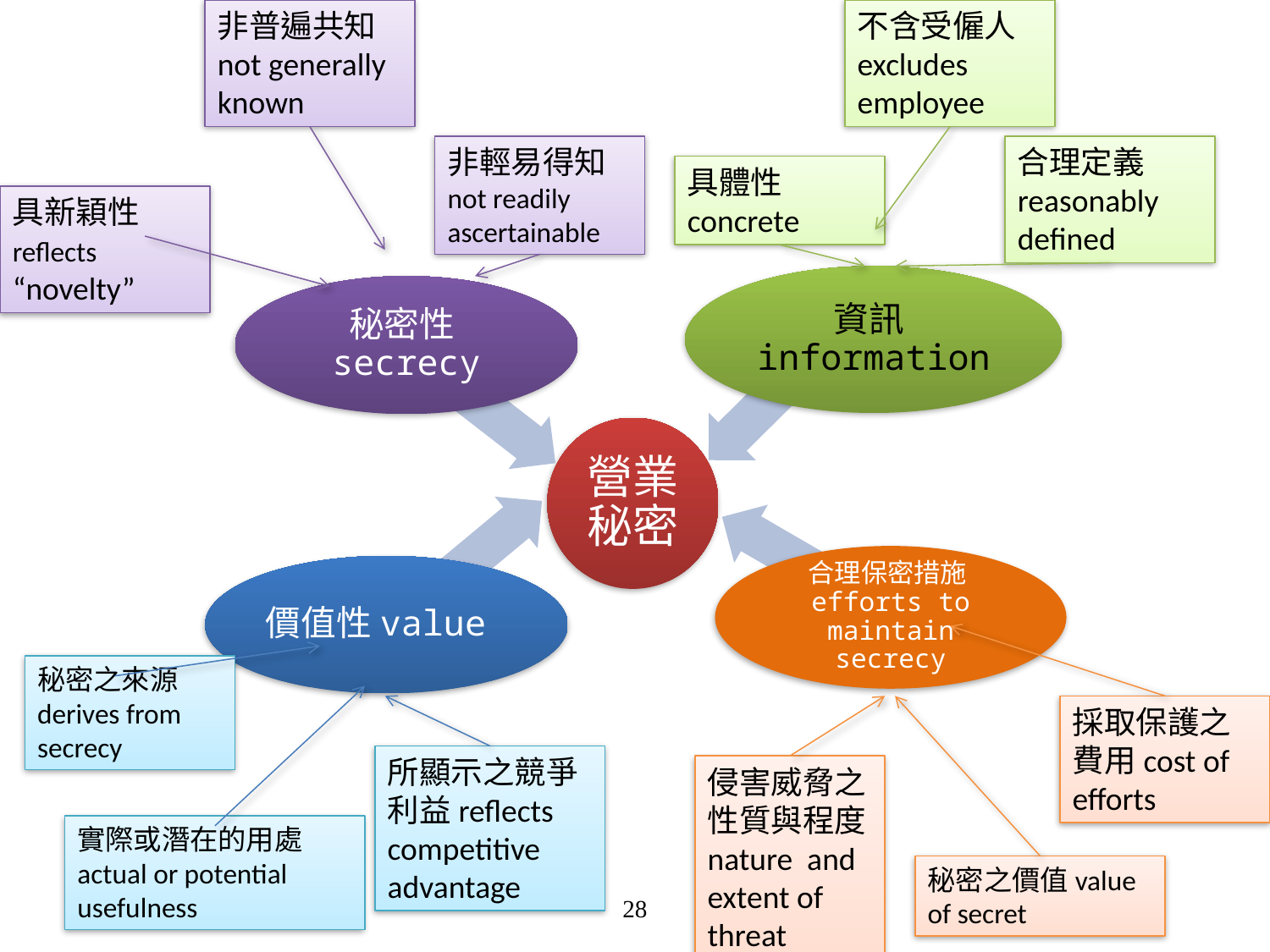

非普遍共知
not generally known
不含受僱人excludes employee
營業 秘密

資訊information

合理保密措施efforts to maintain secrecy

價值性value

秘密性secrecy
非輕易得知
not readily ascertainable
合理定義reasonably defined
具體性concrete
具新穎性reflects “novelty”
秘密之來源derives from secrecy
採取保護之費用cost of efforts
所顯示之競爭利益reflects competitive advantage
侵害威脅之性質與程度nature  and extent of threat
實際或潛在的用處actual or potential usefulness
秘密之價值value of secret
28